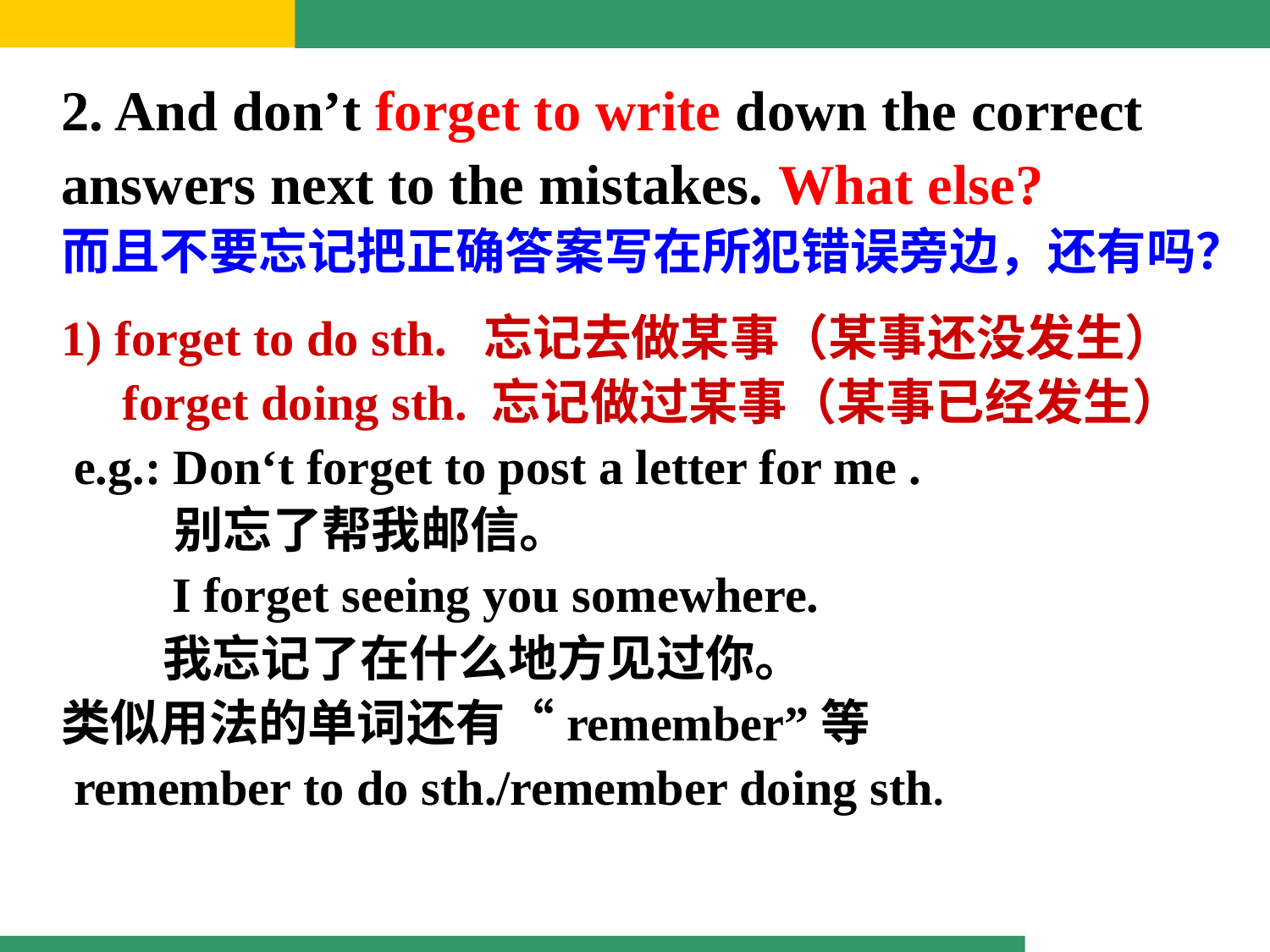

2. And don’t forget to write down the correct
answers next to the mistakes. What else?
而且不要忘记把正确答案写在所犯错误旁边，还有吗？

1) forget to do sth.  忘记去做某事（某事还没发生）
     forget doing sth. 忘记做过某事（某事已经发生）
 e.g.: Don‘t forget to post a letter for me .
         别忘了帮我邮信。
         I forget seeing you somewhere.
        我忘记了在什么地方见过你。
类似用法的单词还有“remember”等
 remember to do sth./remember doing sth.